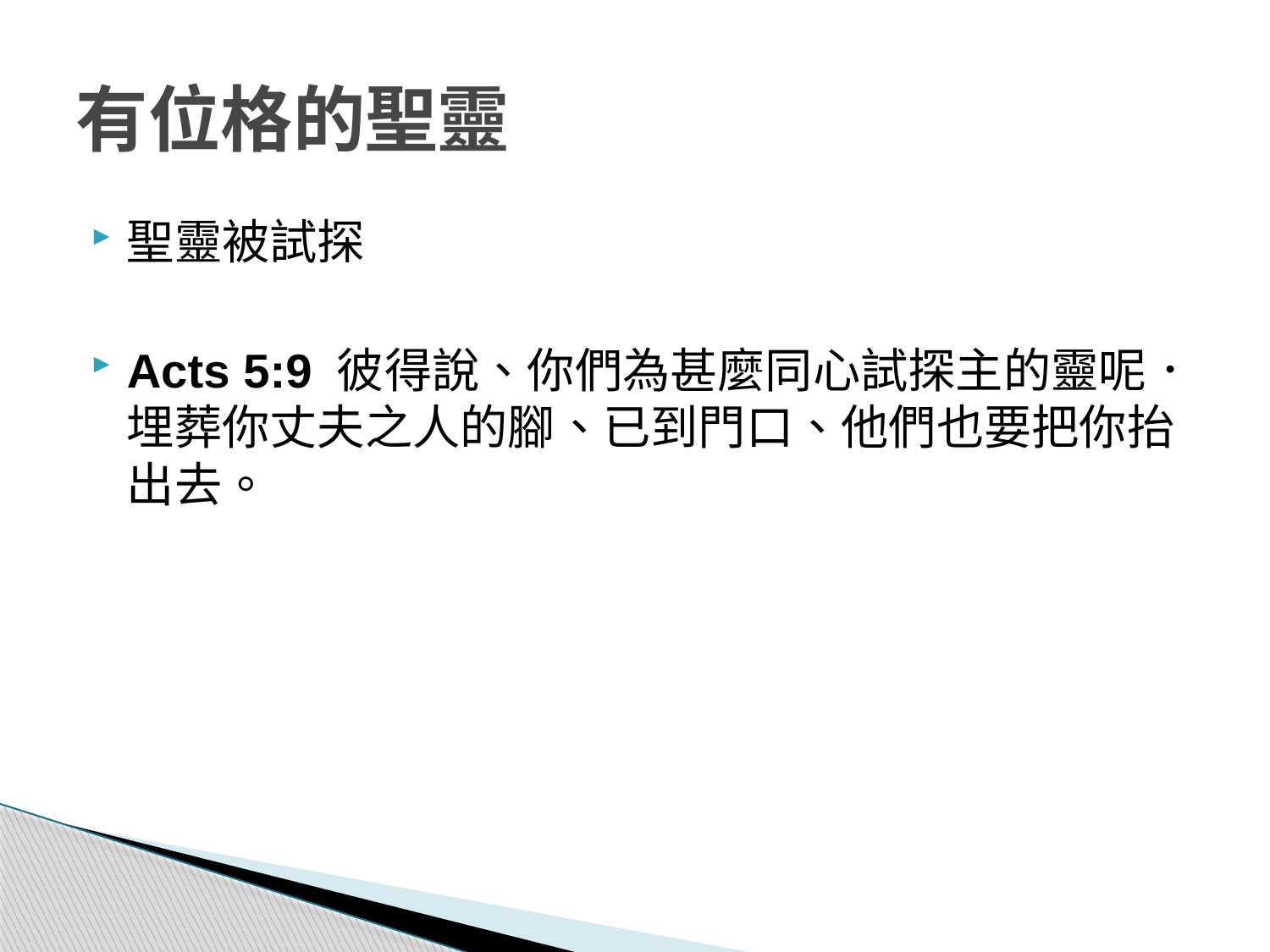

# 有位格的聖靈
聖靈被試探

Acts 5:9 彼得說、你們為甚麼同心試探主的靈呢．埋葬你丈夫之人的腳、已到門口、他們也要把你抬出去。